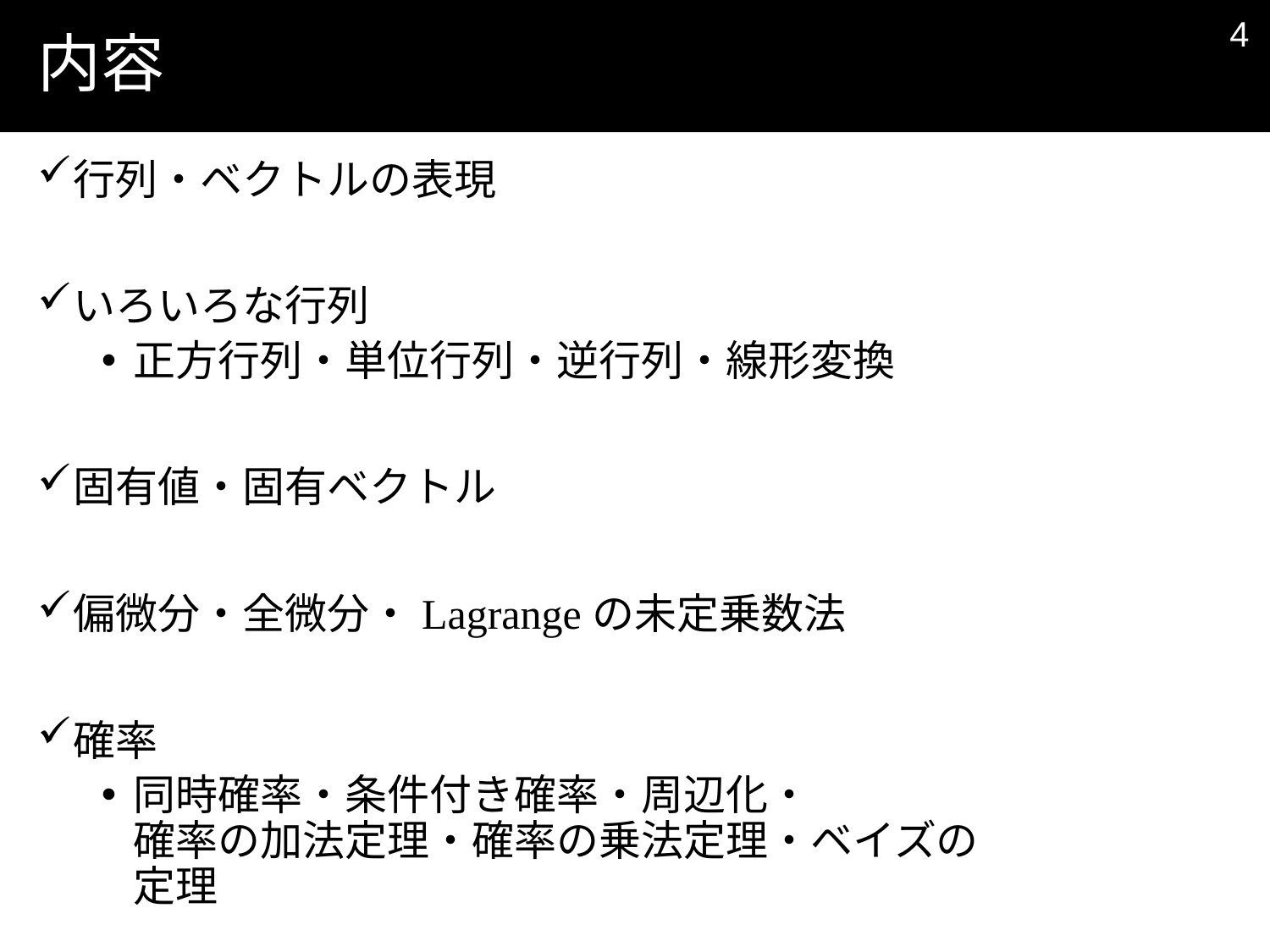

4
# 内容
行列・ベクトルの表現

いろいろな行列
正方行列・単位行列・逆行列・線形変換

固有値・固有ベクトル

偏微分・全微分・Lagrangeの未定乗数法

確率
同時確率・条件付き確率・周辺化・
確率の加法定理・確率の乗法定理・ベイズの定理